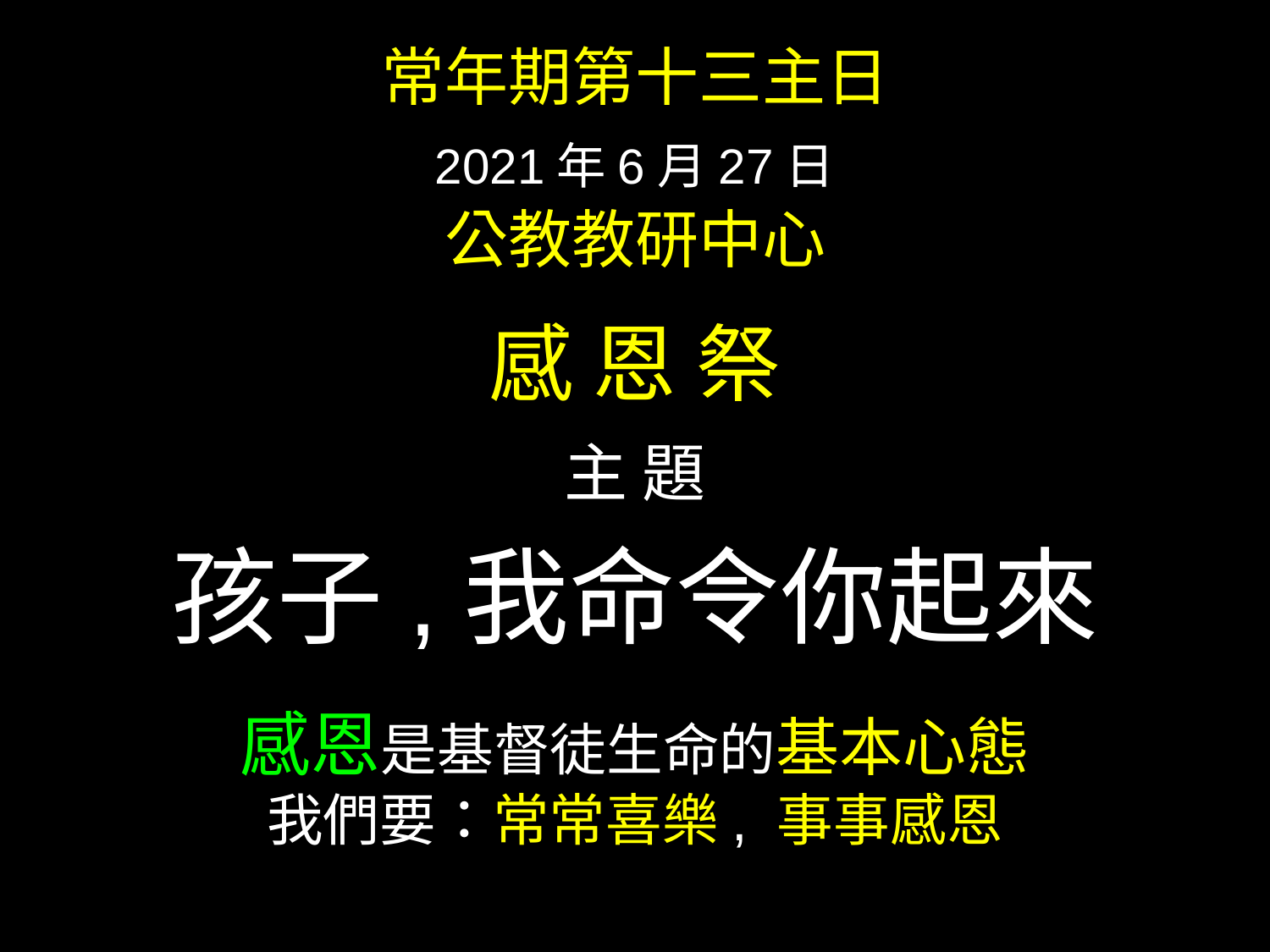

常年期第十三主日
2021年6月27日
公教教研中心

感 恩 祭
主 題
孩子,我命令你起來
感恩是基督徒生命的基本心態
我們要：常常喜樂, 事事感恩